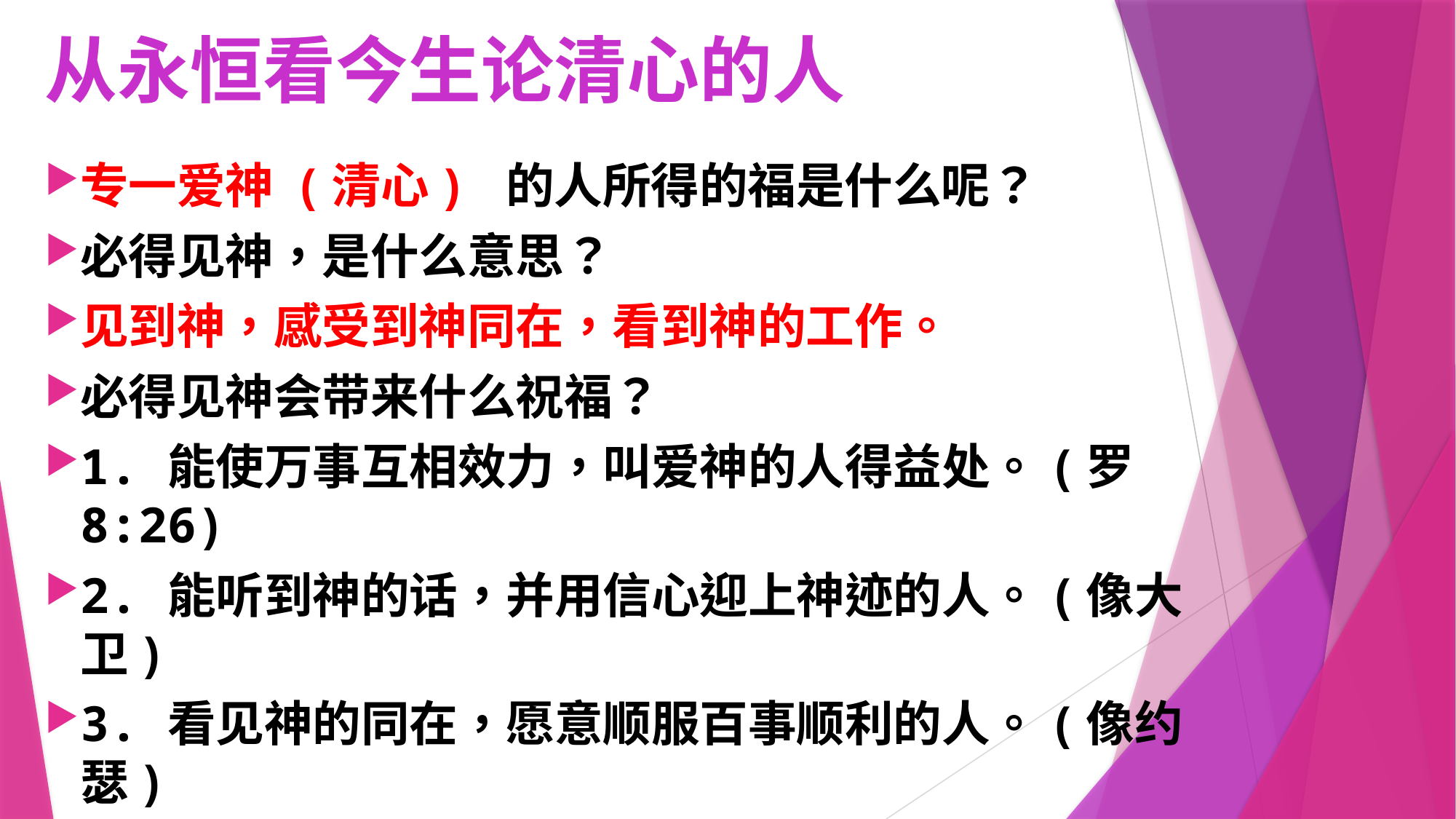

# 从永恒看今生论清心的人
专一爱神 (清心) 的人所得的福是什么呢？
必得见神，是什么意思？
见到神，感受到神同在，看到神的工作。
必得见神会带来什么祝福？
1.	能使万事互相效力，叫爱神的人得益处。(罗8:26)
2.	能听到神的话，并用信心迎上神迹的人。(像大卫)
3.	看见神的同在，愿意顺服百事顺利的人。(像约瑟)